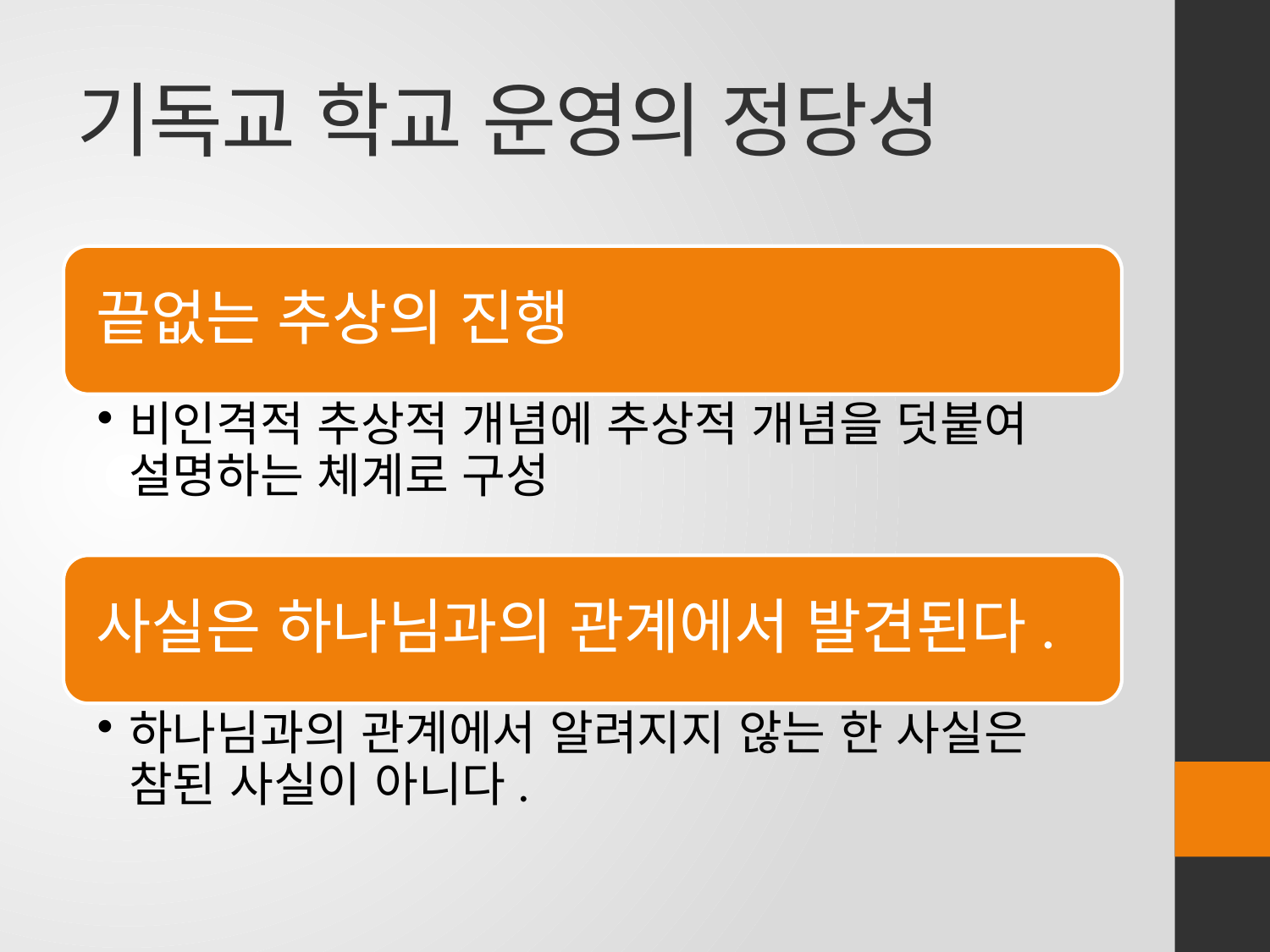

# 기독교 학교 운영의 정당성
끝없는 추상의 진행
비인격적 추상적 개념에 추상적 개념을 덧붙여 설명하는 체계로 구성
사실은 하나님과의 관계에서 발견된다.
하나님과의 관계에서 알려지지 않는 한 사실은 참된 사실이 아니다.